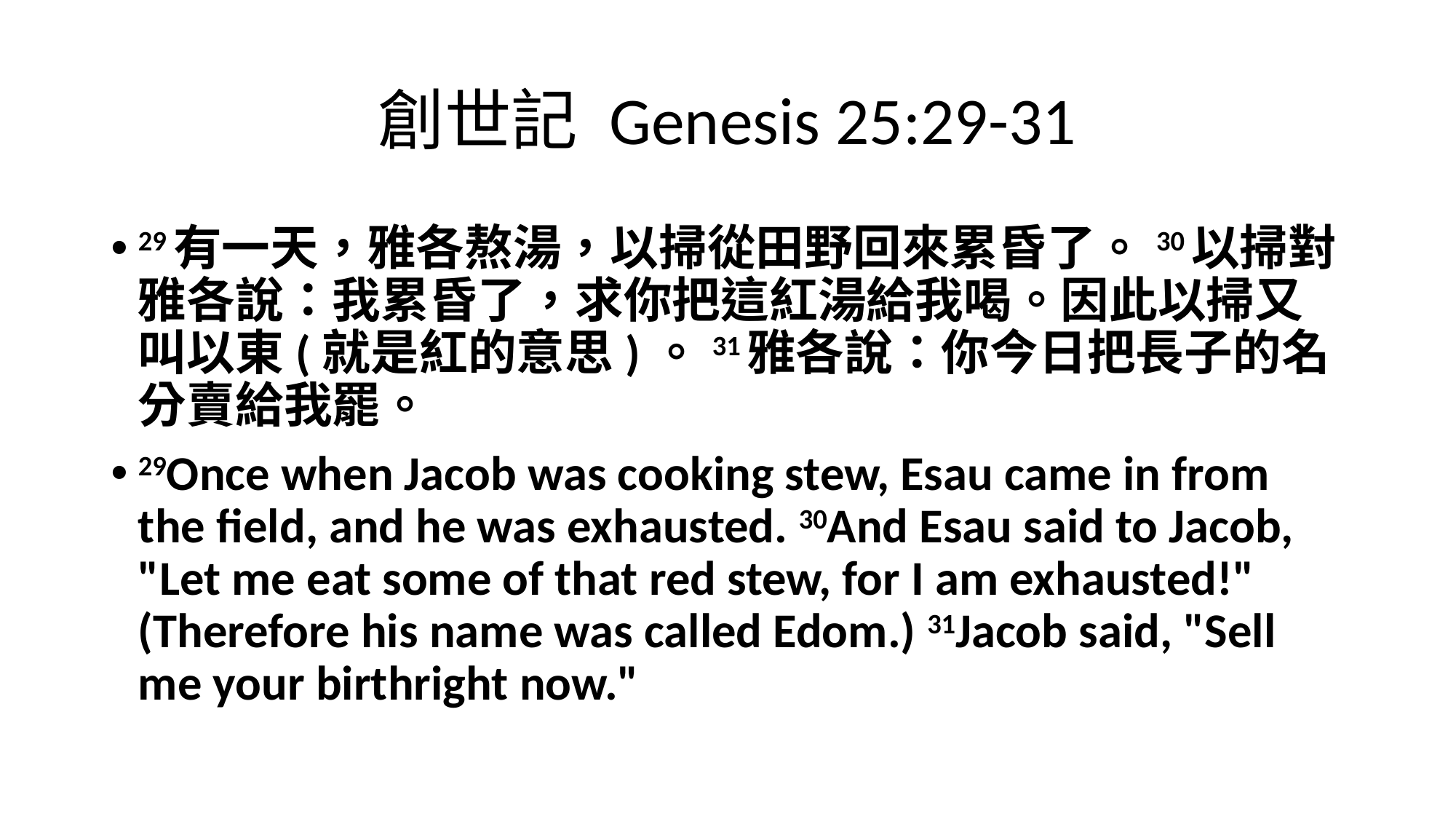

# 創世記 Genesis 25:29-31
29有一天，雅各熬湯，以掃從田野回來累昏了。30以掃對雅各說：我累昏了，求你把這紅湯給我喝。因此以掃又叫以東(就是紅的意思)。31雅各說：你今日把長子的名分賣給我罷。
29Once when Jacob was cooking stew, Esau came in from the field, and he was exhausted. 30And Esau said to Jacob, "Let me eat some of that red stew, for I am exhausted!" (Therefore his name was called Edom.) 31Jacob said, "Sell me your birthright now."